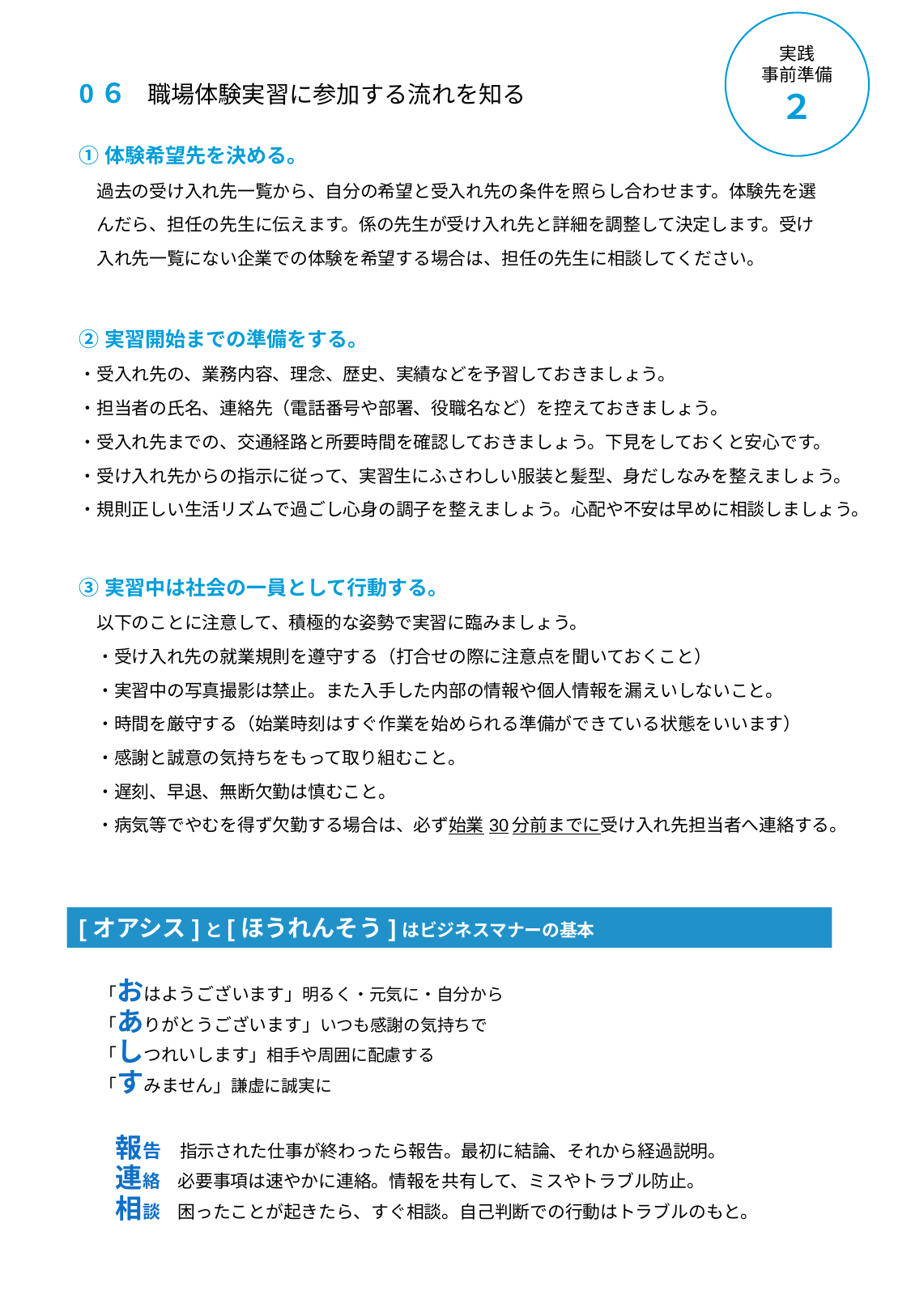

実践
事前準備
２
0６　職場体験実習に参加する流れを知る
| ①体験希望先を決める。 　過去の受け入れ先一覧から、自分の希望と受入れ先の条件を照らし合わせます。体験先を選 　んだら、担任の先生に伝えます。係の先生が受け入れ先と詳細を調整して決定します。受け 　入れ先一覧にない企業での体験を希望する場合は、担任の先生に相談してください。 |
| --- |
|  |
| ②実習開始までの準備をする。 ・受入れ先の、業務内容、理念、歴史、実績などを予習しておきましょう。 ・担当者の氏名、連絡先（電話番号や部署、役職名など）を控えておきましょう。 ・受入れ先までの、交通経路と所要時間を確認しておきましょう。下見をしておくと安心です。 ・受け入れ先からの指示に従って、実習生にふさわしい服装と髪型、身だしなみを整えましょう。 ・規則正しい生活リズムで過ごし心身の調子を整えましょう。心配や不安は早めに相談しましょう。 |
| ③実習中は社会の一員として行動する。 　以下のことに注意して、積極的な姿勢で実習に臨みましょう。 　・受け入れ先の就業規則を遵守する（打合せの際に注意点を聞いておくこと） 　・実習中の写真撮影は禁止。また入手した内部の情報や個人情報を漏えいしないこと。 　・時間を厳守する（始業時刻はすぐ作業を始められる準備ができている状態をいいます） 　・感謝と誠意の気持ちをもって取り組むこと。 　・遅刻、早退、無断欠勤は慎むこと。 　・病気等でやむを得ず欠勤する場合は、必ず始業30分前までに受け入れ先担当者へ連絡する。 |
[オアシス]と[ほうれんそう]はビジネスマナーの基本
「おはようございます」明るく・元気に・自分から
「ありがとうございます」いつも感謝の気持ちで
「しつれいします」相手や周囲に配慮する
「すみません」謙虚に誠実に
報告　指示された仕事が終わったら報告。最初に結論、それから経過説明。
連絡　必要事項は速やかに連絡。情報を共有して、ミスやトラブル防止。
相談　困ったことが起きたら、すぐ相談。自己判断での行動はトラブルのもと。